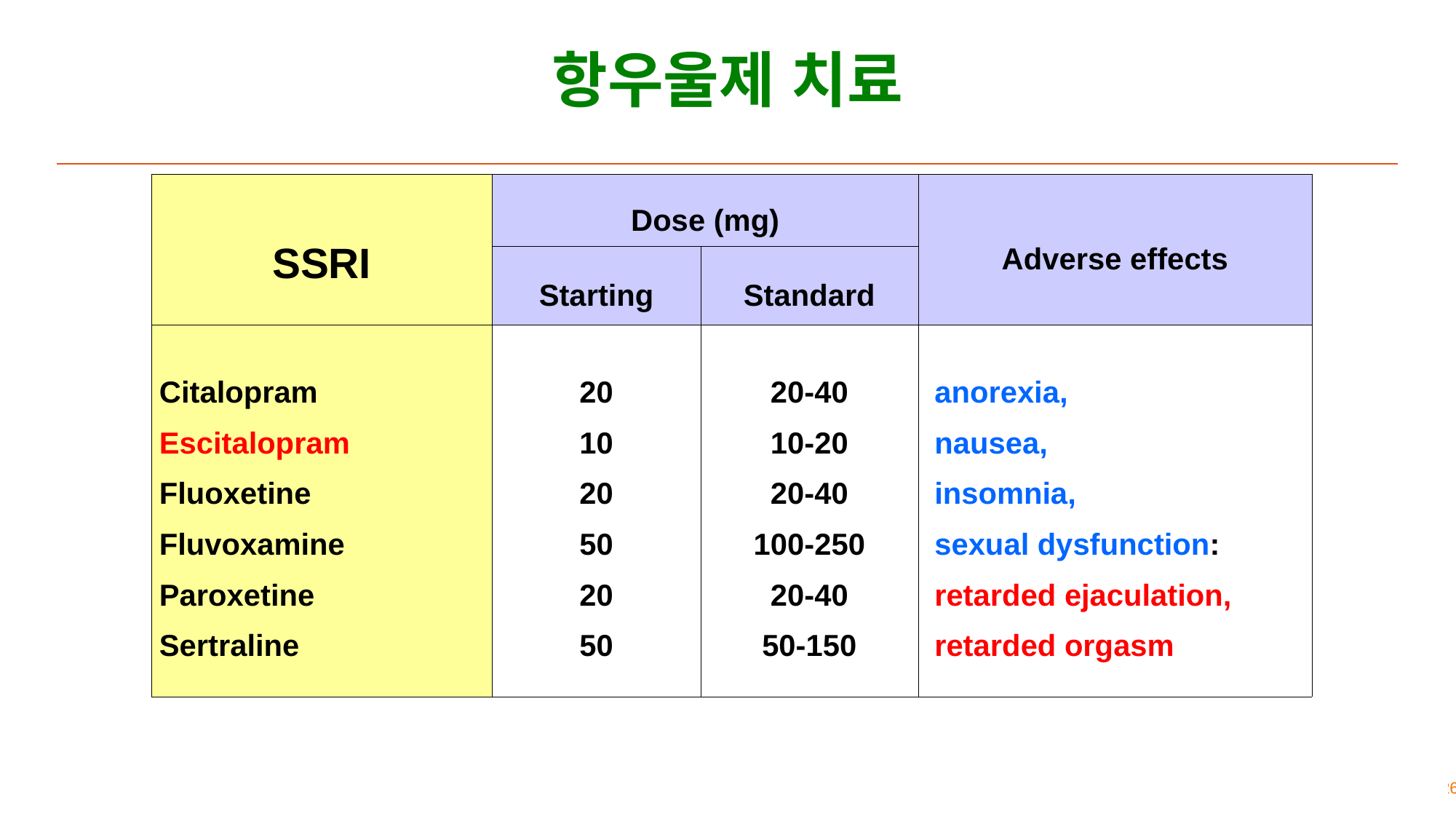

# 항우울제 치료
| SSRI | Dose (mg) | anorexia, nausea, insomnia, sexual dysfunction: retarded ejaculation, retarded orgasm | Adverse effects |
| --- | --- | --- | --- |
| anorexia, nausea, insomnia, sexual dysfunction: retarded ejaculation, retarded orgasm | Starting | Standard | anorexia, nausea, insomnia, sexual dysfunction: retarded ejaculation, retarded orgasm |
| Citalopram Escitalopram Fluoxetine Fluvoxamine Paroxetine Sertraline | 20 10 20 50 20 50 | 20-40 10-20 20-40 100-250 20-40 50-150 | anorexia, nausea, insomnia, sexual dysfunction: retarded ejaculation, retarded orgasm |